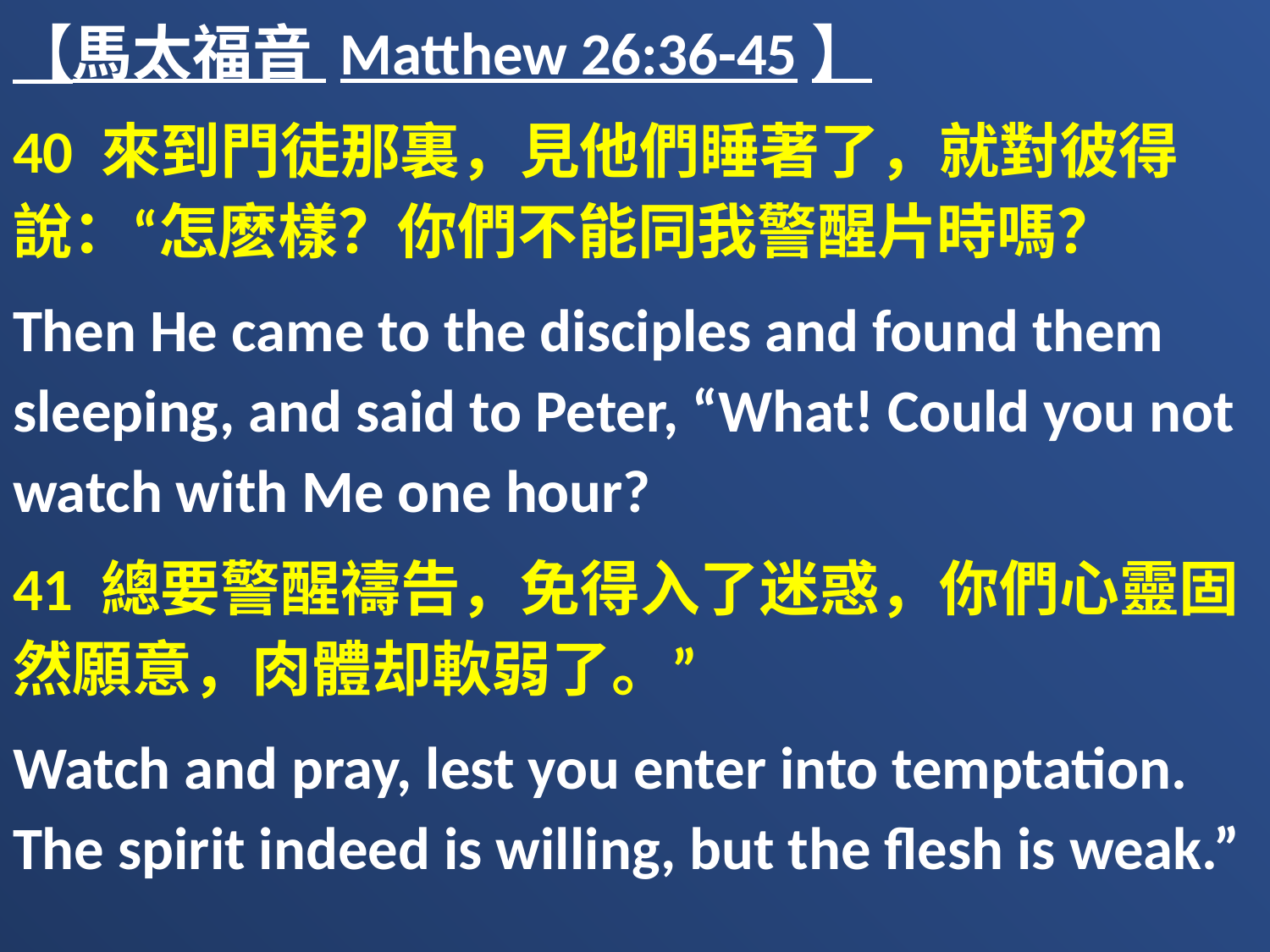

【馬太福音 Matthew 26:36-45】
40 來到門徒那裏，見他們睡著了，就對彼得說：“怎麽樣？你們不能同我警醒片時嗎？
Then He came to the disciples and found them sleeping, and said to Peter, “What! Could you not watch with Me one hour?
41 總要警醒禱告，免得入了迷惑，你們心靈固然願意，肉體却軟弱了。”
Watch and pray, lest you enter into temptation. The spirit indeed is willing, but the flesh is weak.”